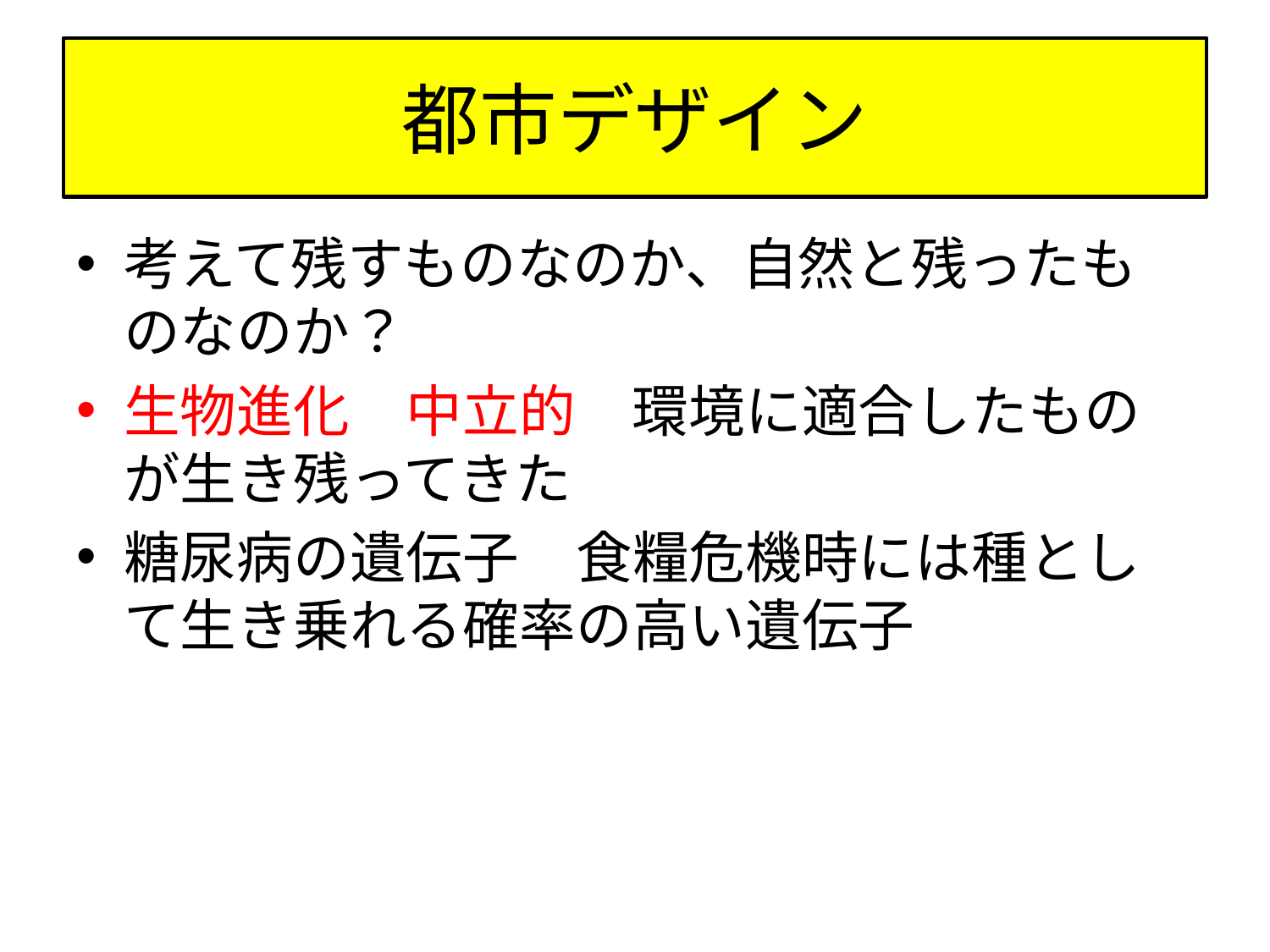

# 都市デザイン
考えて残すものなのか、自然と残ったものなのか？
生物進化　中立的　環境に適合したものが生き残ってきた
糖尿病の遺伝子　食糧危機時には種として生き乗れる確率の高い遺伝子